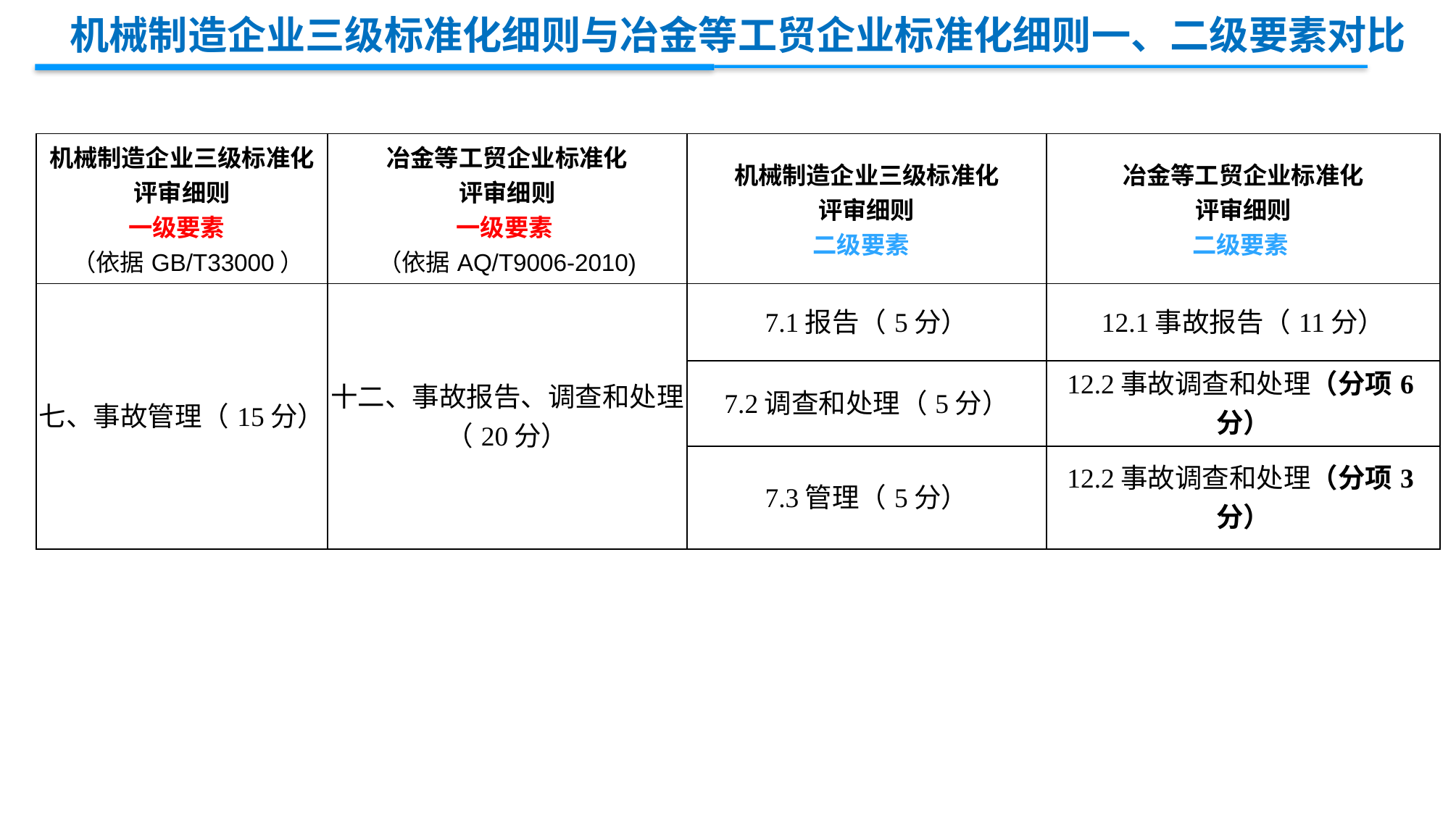

机械制造企业三级标准化细则与冶金等工贸企业标准化细则一、二级要素对比

| 机械制造企业三级标准化 评审细则 一级要素 （依据GB/T33000） | 冶金等工贸企业标准化 评审细则 一级要素 （依据AQ/T9006-2010) | 机械制造企业三级标准化 评审细则 二级要素 | 冶金等工贸企业标准化 评审细则 二级要素 |
| --- | --- | --- | --- |
| 七、事故管理（15分） | 十二、事故报告、调查和处理（20分） | 7.1报告（5分） | 12.1事故报告（11分） |
|  |  | 7.2调查和处理（5分） | 12.2事故调查和处理（分项6分） |
|  |  | 7.3管理（5分） | 12.2事故调查和处理（分项3分） |